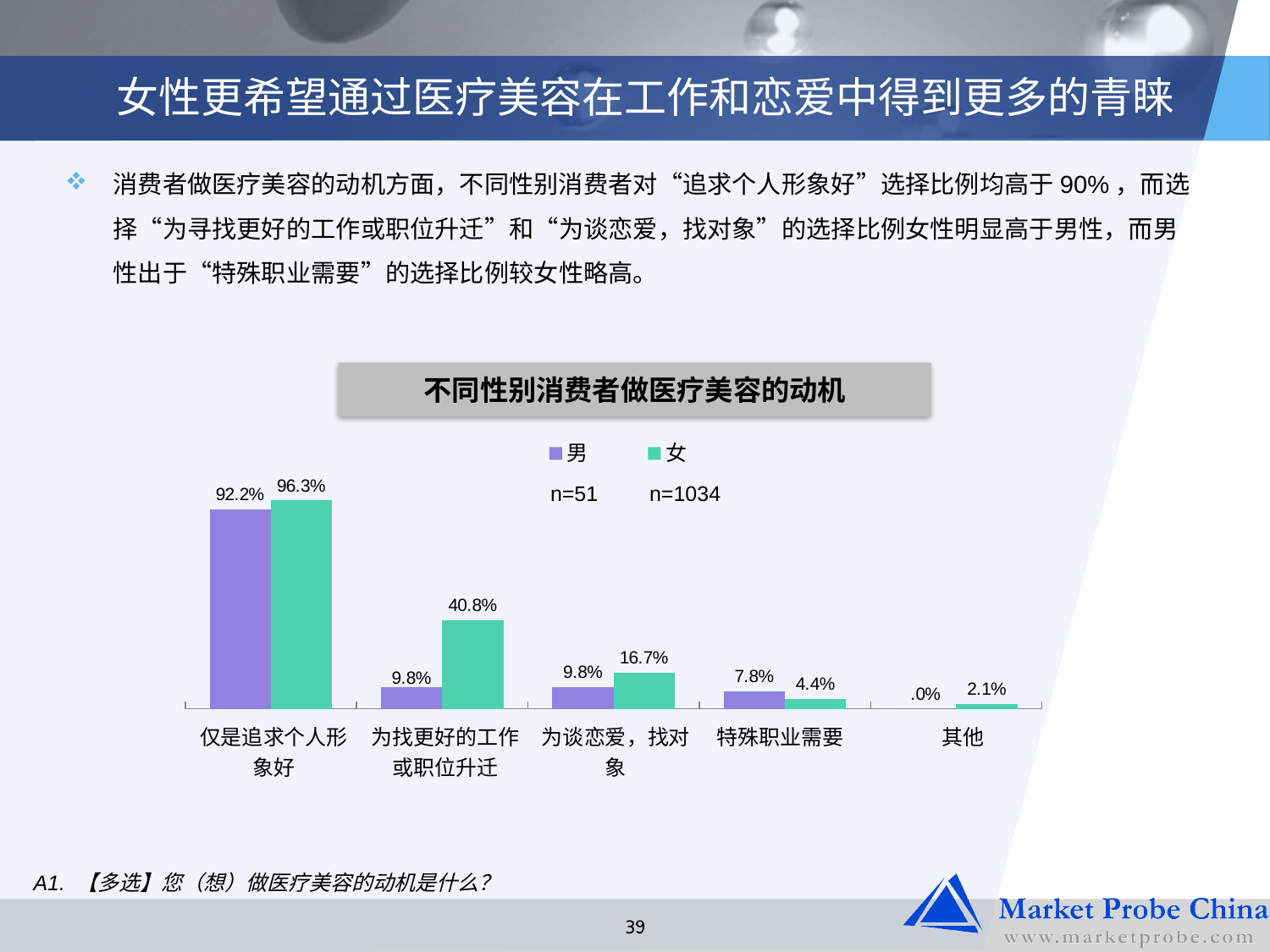

# 女性更希望通过医疗美容在工作和恋爱中得到更多的青睐
消费者做医疗美容的动机方面，不同性别消费者对“追求个人形象好”选择比例均高于90%，而选择“为寻找更好的工作或职位升迁”和“为谈恋爱，找对象”的选择比例女性明显高于男性，而男性出于“特殊职业需要”的选择比例较女性略高。
不同性别消费者做医疗美容的动机

### Chart

| Category | 男 | 女 |
|---|---|---|
| 仅是追求个人形象好 | 0.9215686274509803 | 0.9632495164410062 |
| 为找到更好的工作和职位升迁 | 0.09803921568627452 | 0.4081237911025146 |
| 为谈恋爱，找对象 | 0.09803921568627452 | 0.16731141199226313 |
| 特殊职业需要 | 0.0784313725490196 | 0.043520309477756286 |
| 其他 | 0.0 | 0.021276595744680847 |
| n=51 | n=1034 |
| --- | --- |
| 仅是追求个人形象好 | 为找更好的工作或职位升迁 | 为谈恋爱，找对象 | 特殊职业需要 | 其他 |
| --- | --- | --- | --- | --- |
A1. 【多选】您（想）做医疗美容的动机是什么？
39